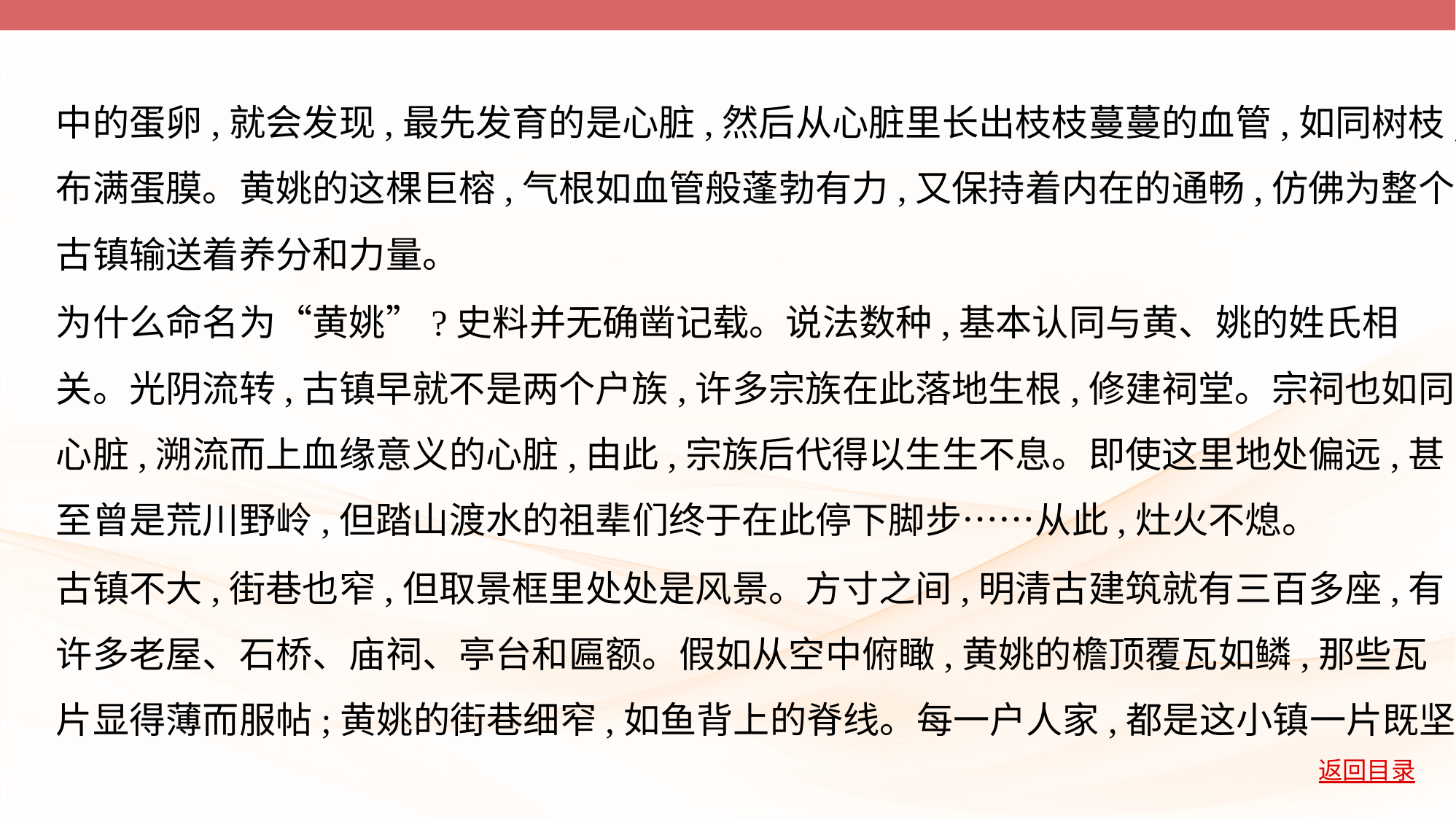

中的蛋卵,就会发现,最先发育的是心脏,然后从心脏里长出枝枝蔓蔓的血管,如同树枝,
布满蛋膜。黄姚的这棵巨榕,气根如血管般蓬勃有力,又保持着内在的通畅,仿佛为整个
古镇输送着养分和力量。
为什么命名为“黄姚”?史料并无确凿记载。说法数种,基本认同与黄、姚的姓氏相
关。光阴流转,古镇早就不是两个户族,许多宗族在此落地生根,修建祠堂。宗祠也如同
心脏,溯流而上血缘意义的心脏,由此,宗族后代得以生生不息。即使这里地处偏远,甚
至曾是荒川野岭,但踏山渡水的祖辈们终于在此停下脚步……从此,灶火不熄。
古镇不大,街巷也窄,但取景框里处处是风景。方寸之间,明清古建筑就有三百多座,有
许多老屋、石桥、庙祠、亭台和匾额。假如从空中俯瞰,黄姚的檐顶覆瓦如鳞,那些瓦
片显得薄而服帖;黄姚的街巷细窄,如鱼背上的脊线。每一户人家,都是这小镇一片既坚